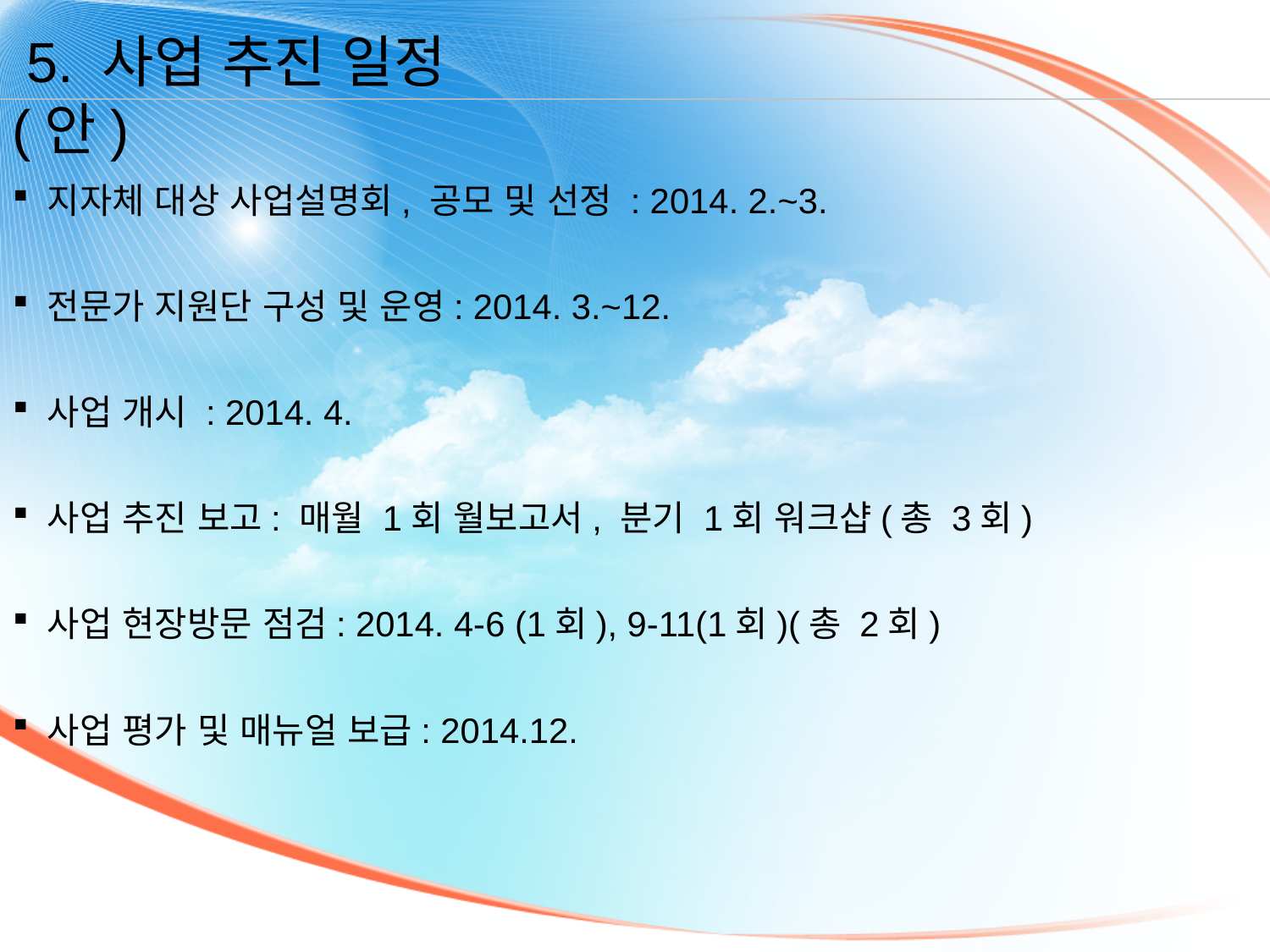

5. 사업 추진 일정(안)

 지자체 대상 사업설명회, 공모 및 선정 : 2014. 2.~3.
 전문가 지원단 구성 및 운영: 2014. 3.~12.
 사업 개시 : 2014. 4.
 사업 추진 보고: 매월 1회 월보고서, 분기 1회 워크샵(총 3회)
 사업 현장방문 점검: 2014. 4-6 (1회), 9-11(1회)(총 2회)
 사업 평가 및 매뉴얼 보급: 2014.12.